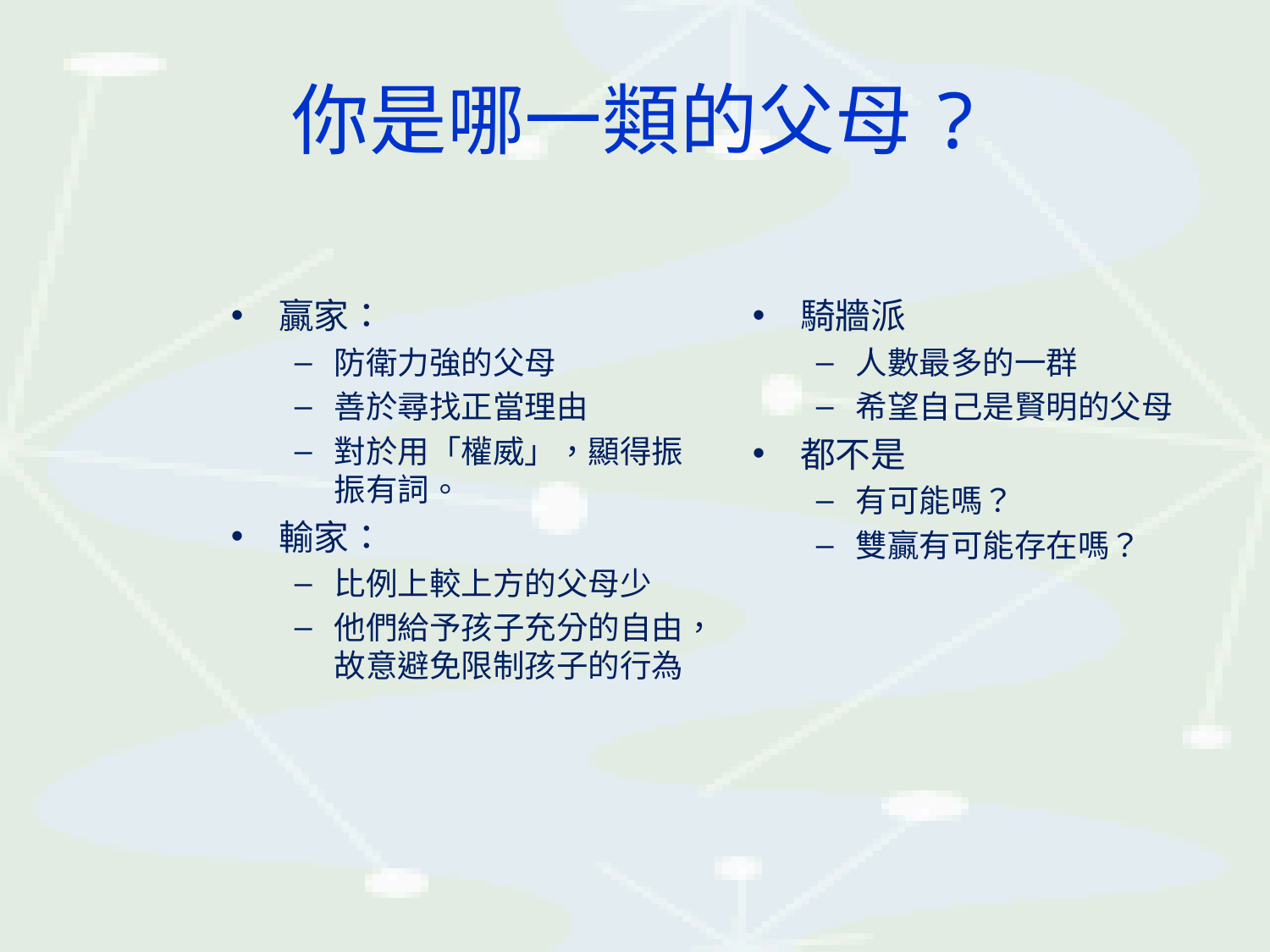

# 你是哪一類的父母?
贏家：
防衛力強的父母
善於尋找正當理由
對於用「權威」，顯得振振有詞。
輸家：
比例上較上方的父母少
他們給予孩子充分的自由，故意避免限制孩子的行為
騎牆派
人數最多的一群
希望自己是賢明的父母
都不是
有可能嗎？
雙贏有可能存在嗎？